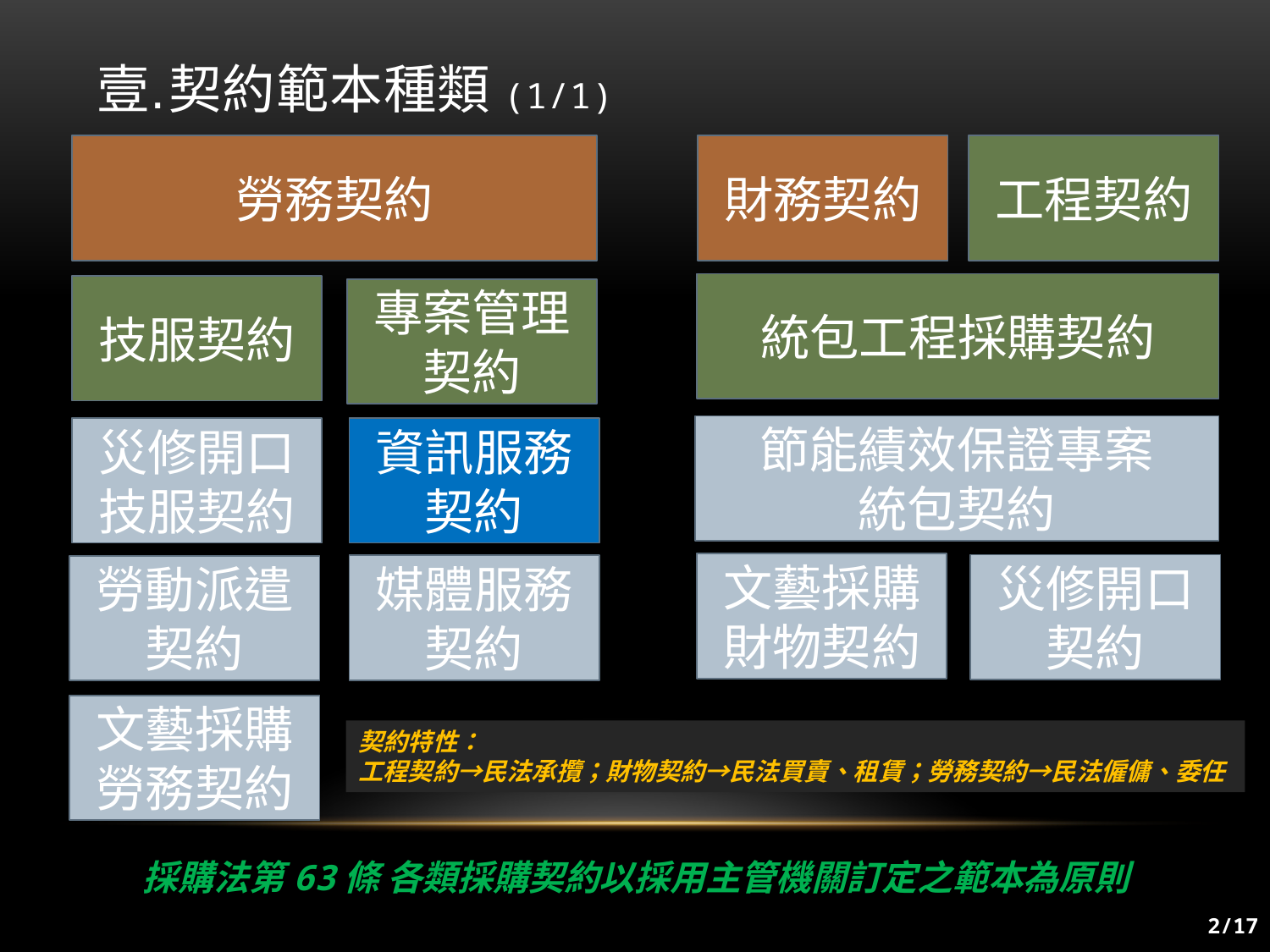

# 契約範本種類(1/1)
財務契約
工程契約
統包工程採購契約
節能績效保證專案
統包契約
文藝採購財物契約
災修開口契約
勞務契約
技服契約
專案管理契約
災修開口技服契約
資訊服務契約
媒體服務契約
勞動派遣契約
文藝採購勞務契約
契約特性：
工程契約→民法承攬；財物契約→民法買賣、租賃；勞務契約→民法僱傭、委任
採購法第63條 各類採購契約以採用主管機關訂定之範本為原則
2/17